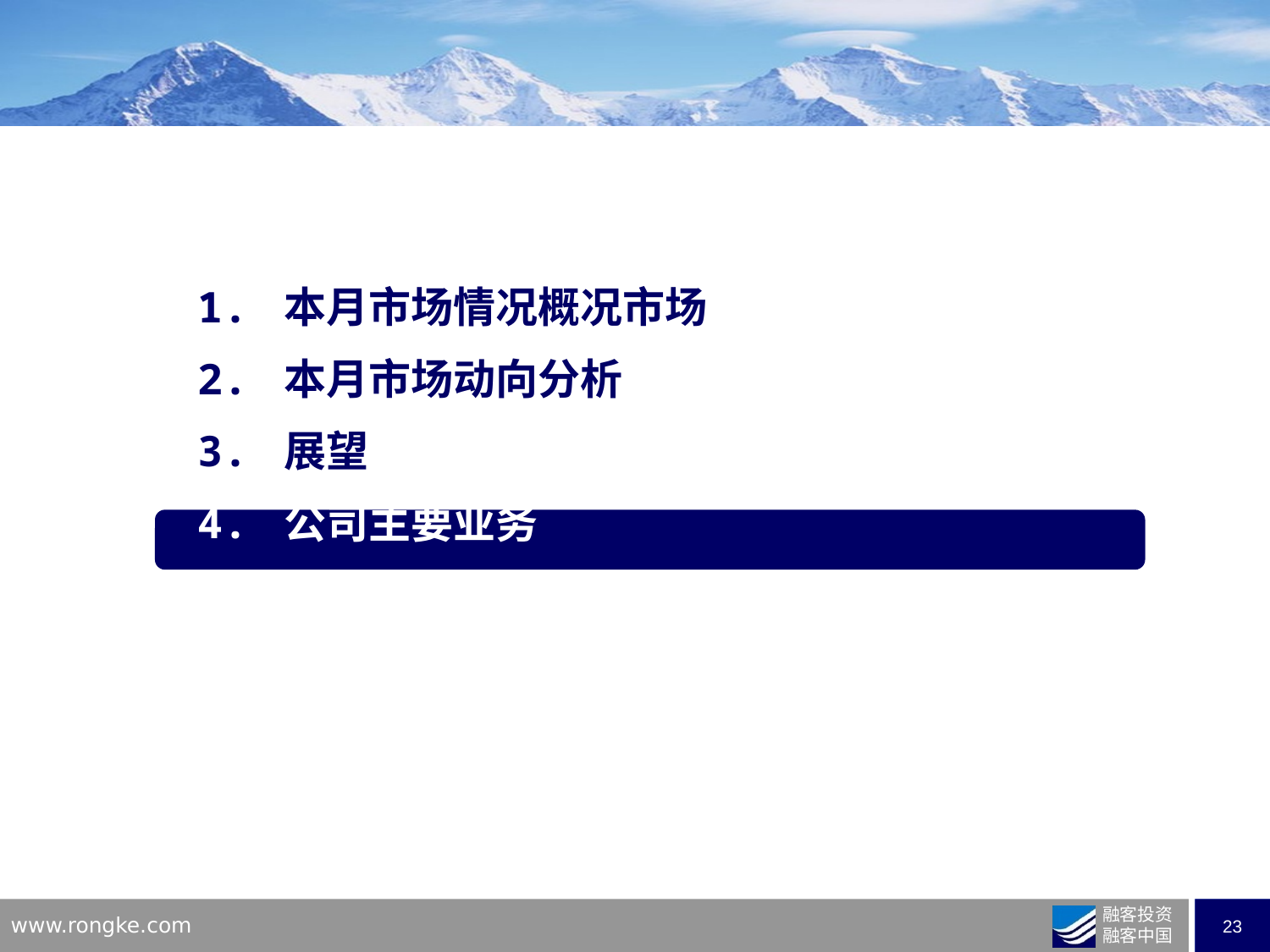

1. 本月市场情况概况市场
2. 本月市场动向分析
3. 展望
4. 公司主要业务